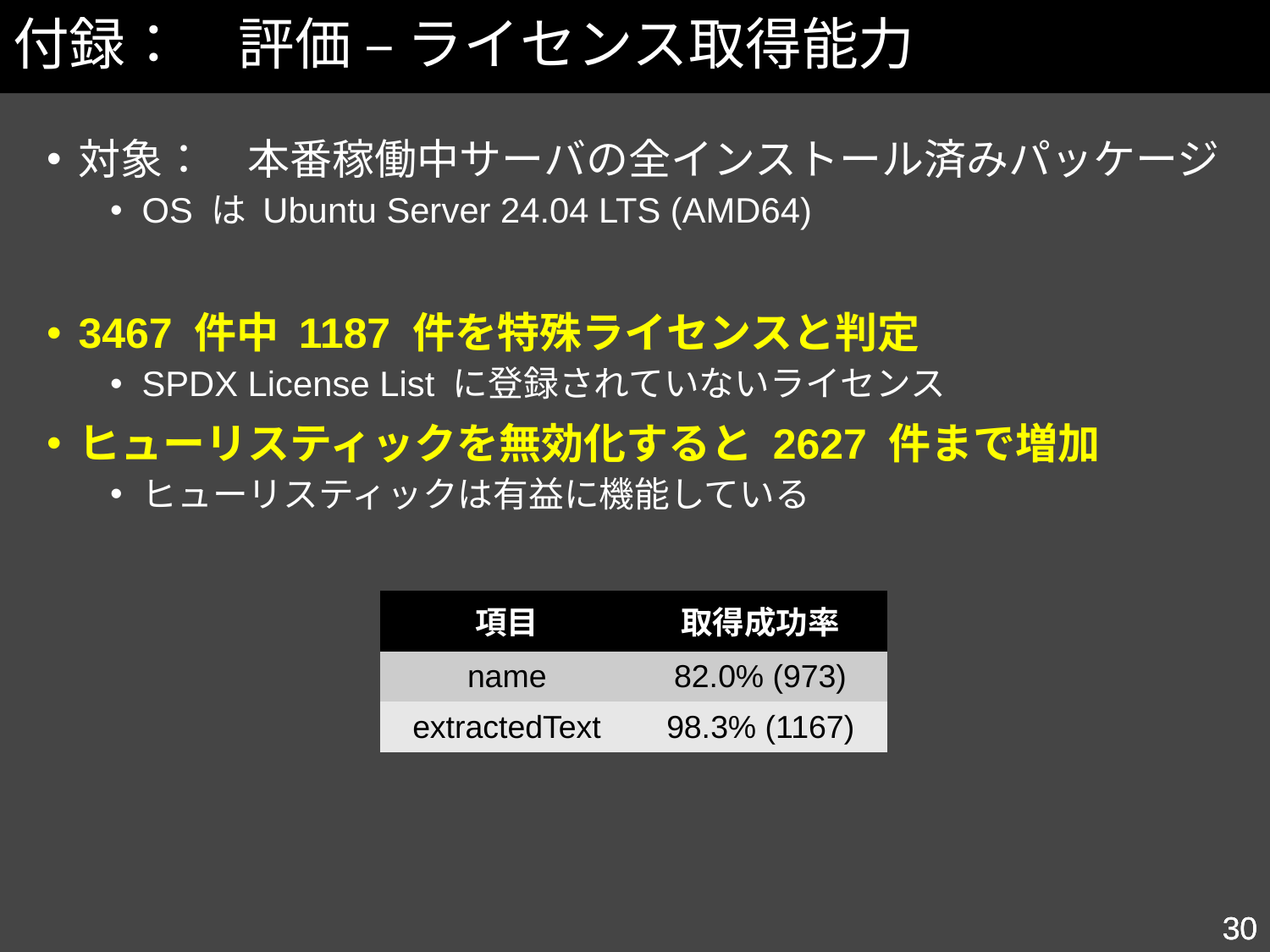

# 付録：　評価 – ライセンス取得能力
対象：　本番稼働中サーバの全インストール済みパッケージ
OS は Ubuntu Server 24.04 LTS (AMD64)

3467 件中 1187 件を特殊ライセンスと判定
SPDX License List に登録されていないライセンス
ヒューリスティックを無効化すると 2627 件まで増加
ヒューリスティックは有益に機能している
| 項目 | 取得成功率 |
| --- | --- |
| name | 82.0% (973) |
| extractedText | 98.3% (1167) |